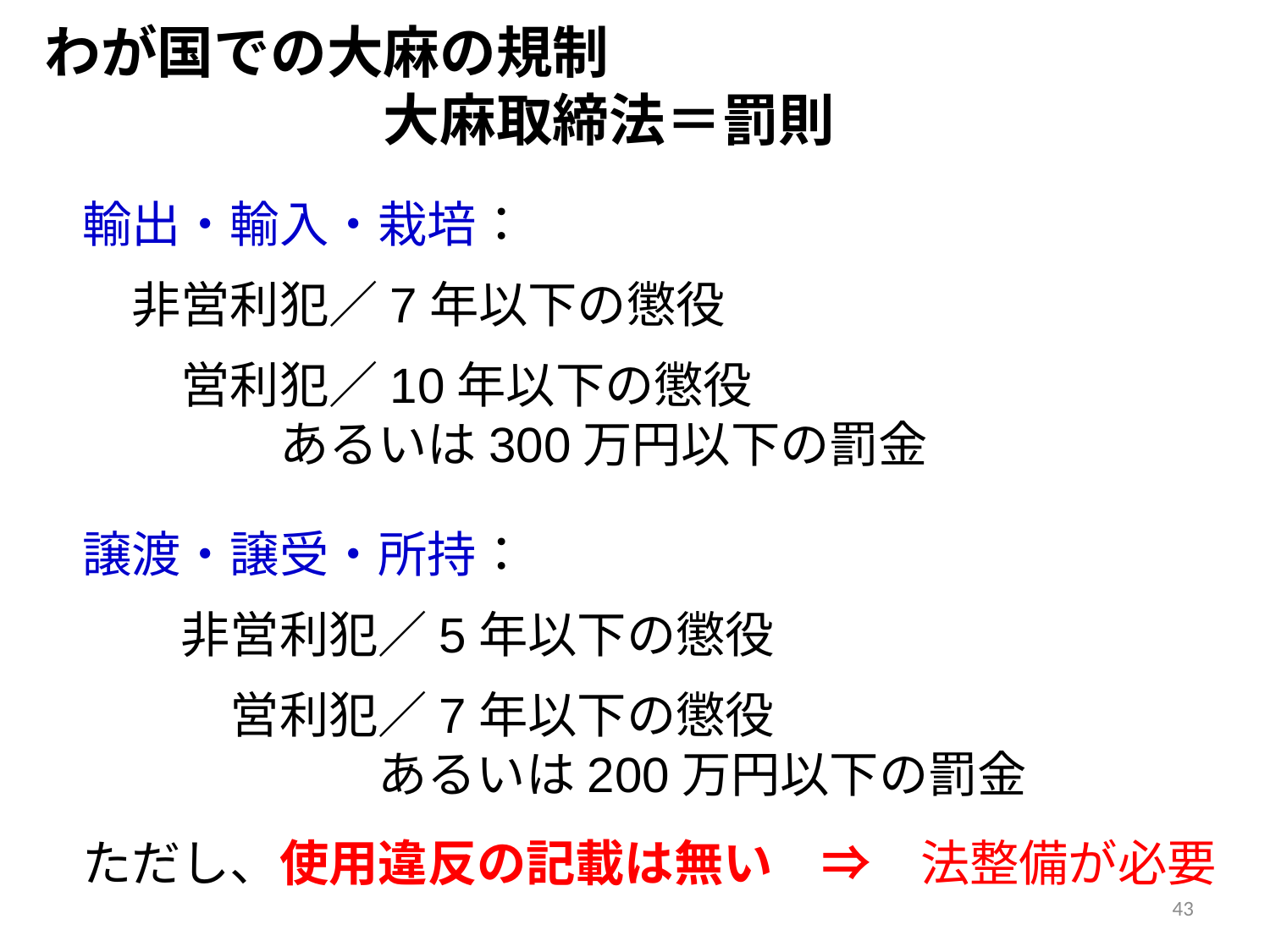

わが国での大麻の規制
　　　　　　大麻取締法＝罰則
輸出・輸入・栽培：
　非営利犯／7年以下の懲役
　　営利犯／10年以下の懲役
　　　　あるいは300万円以下の罰金

譲渡・譲受・所持：
　　非営利犯／5年以下の懲役
　　　営利犯／7年以下の懲役
　　　　　　あるいは200万円以下の罰金

ただし、使用違反の記載は無い　⇒　法整備が必要
43